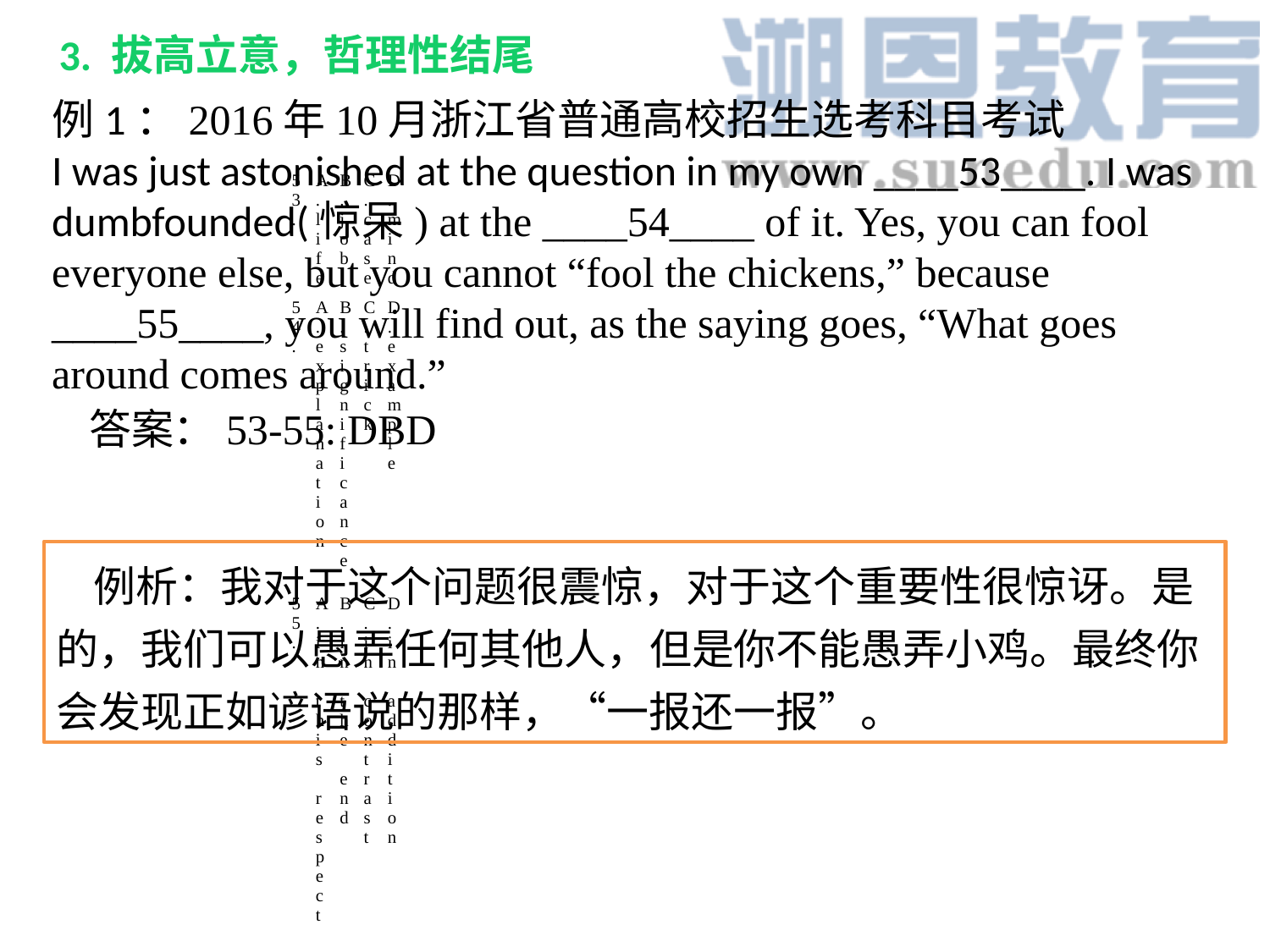

3. 拔高立意，哲理性结尾
例1：2016年10月浙江省普通高校招生选考科目考试I was just astonished at the question in my own ____53____. I was dumbfounded(惊呆) at the ____54____ of it. Yes, you can fool everyone else, but you cannot “fool the chickens,” because ____55____, you will find out, as the saying goes, “What goes around comes around.”答案：53-55: DBD
| 53. | A. life | B. job | C. case | D. mind |
| --- | --- | --- | --- | --- |
| 54. | A. explanation | B. significance | C. trick | D. example |
| 55. | A. in this respect | B. in the end | C. in contrast | D. in addition |
例析：我对于这个问题很震惊，对于这个重要性很惊讶。是的，我们可以愚弄任何其他人，但是你不能愚弄小鸡。最终你会发现正如谚语说的那样，“一报还一报”。